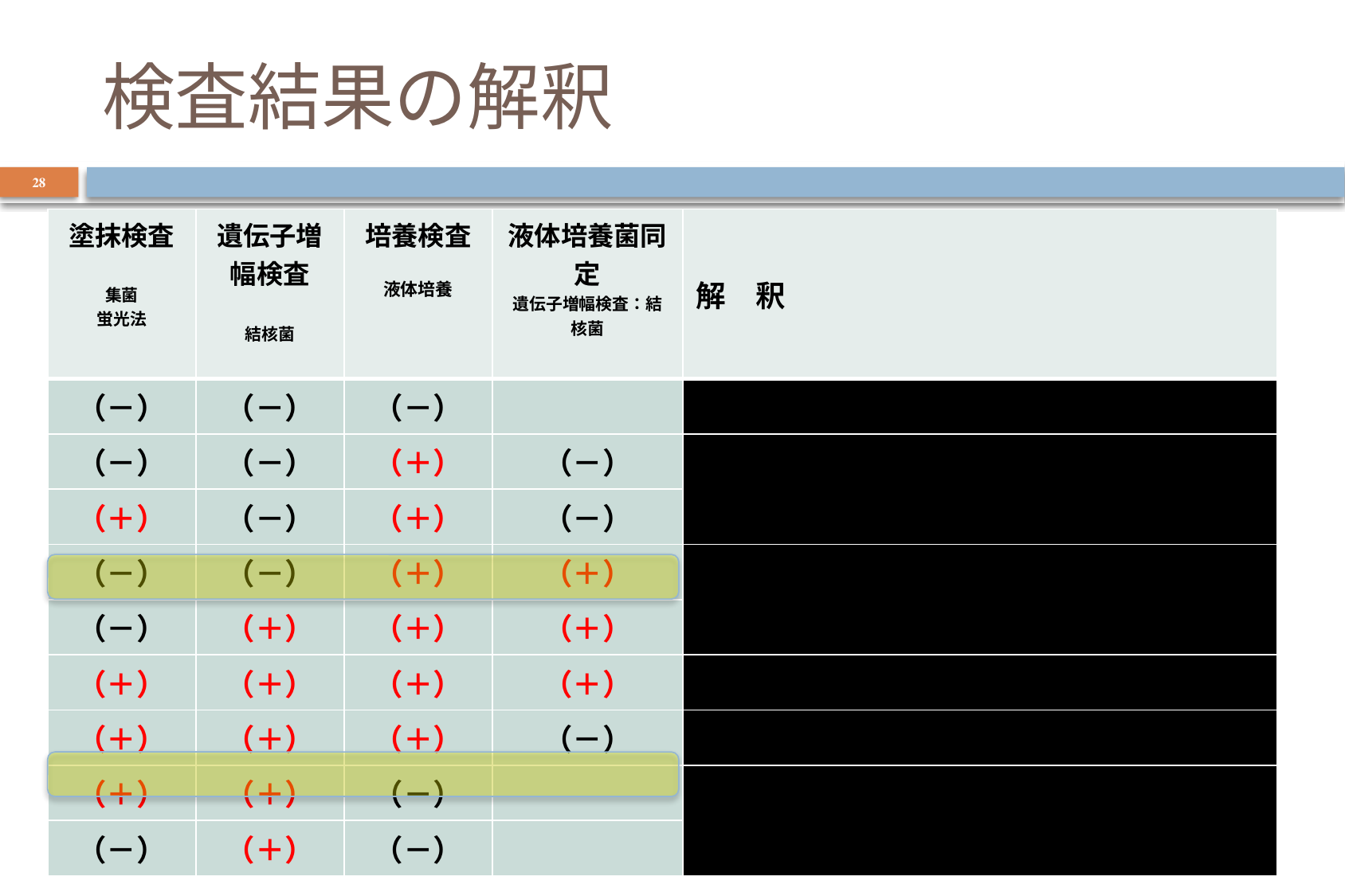

# 検査結果の解釈
28
| 塗抹検査 集菌 蛍光法 | 遺伝子増幅検査 結核菌 | 培養検査 液体培養 | 液体培養菌同定 遺伝子増幅検査：結核菌 | 解　釈 |
| --- | --- | --- | --- | --- |
| （－） | （－） | （－） |  | 結核菌（－） |
| （－） | （－） | （＋） | （－） | 結核菌以外の抗酸菌（非結核性抗酸菌：NTM） |
| （＋） | （－） | （＋） | （－） |  |
| （－） | （－） | （＋） | （＋） | 結核菌（＋）：菌量少量 |
| （－） | （＋） | （＋） | （＋） |  |
| （＋） | （＋） | （＋） | （＋） | 結核菌（＋） |
| （＋） | （＋） | （＋） | （－） | 結核菌（＋;菌量少量）+　NTMの混在 |
| （＋） | （＋） | （－） |  | 死菌 or 不適切な培養 or ｺﾝﾀﾐﾈｰｼｮﾝ |
| （－） | （＋） | （－） |  |  |